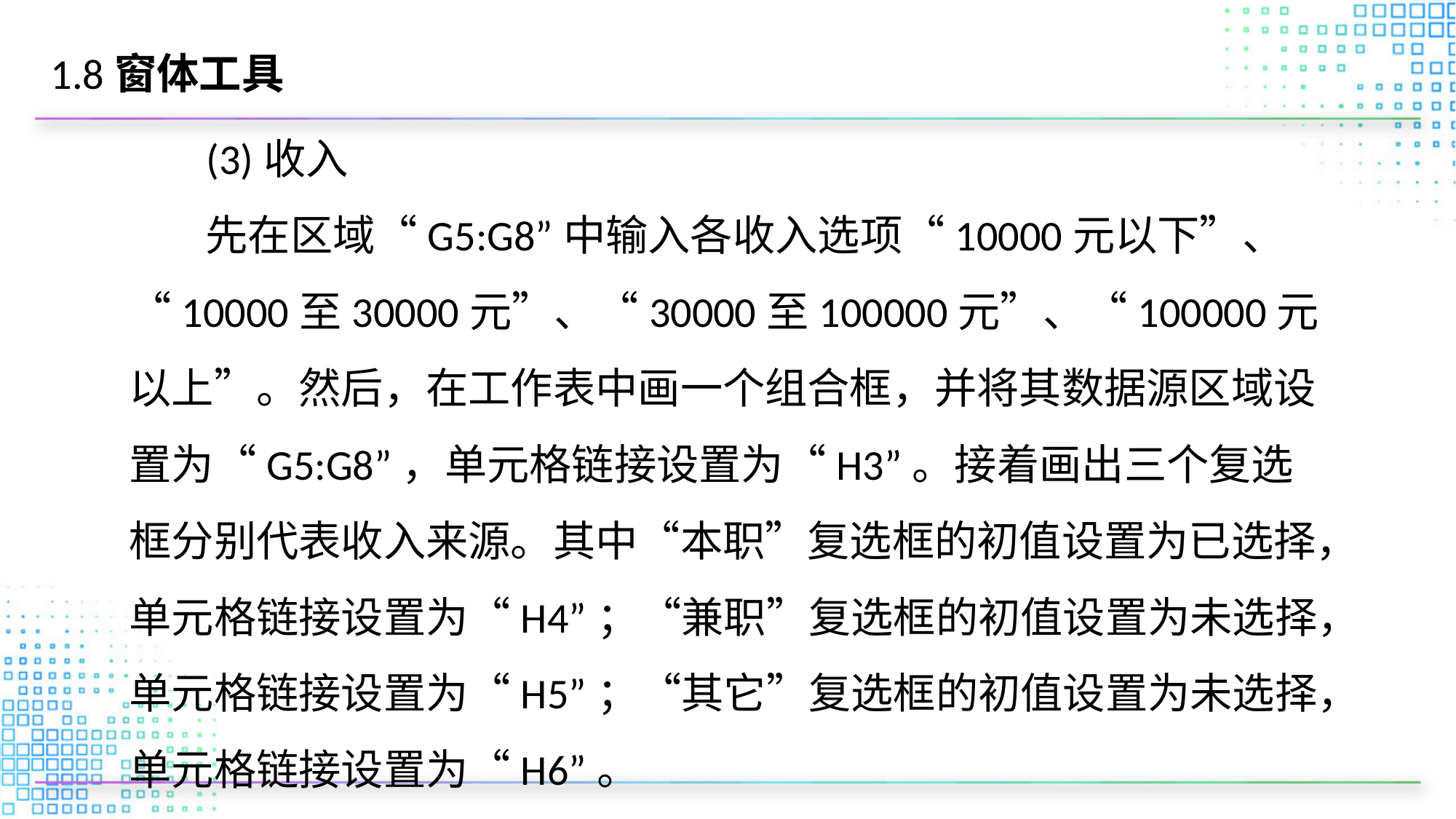

# 1.8窗体工具
        (3)收入
       先在区域“G5:G8”中输入各收入选项“10000元以下”、“10000至30000元”、“30000至100000元”、“100000元以上”。然后，在工作表中画一个组合框，并将其数据源区域设置为“G5:G8”，单元格链接设置为“H3”。接着画出三个复选框分别代表收入来源。其中“本职”复选框的初值设置为已选择，单元格链接设置为“H4”；“兼职”复选框的初值设置为未选择，单元格链接设置为“H5”；“其它”复选框的初值设置为未选择，单元格链接设置为“H6”。